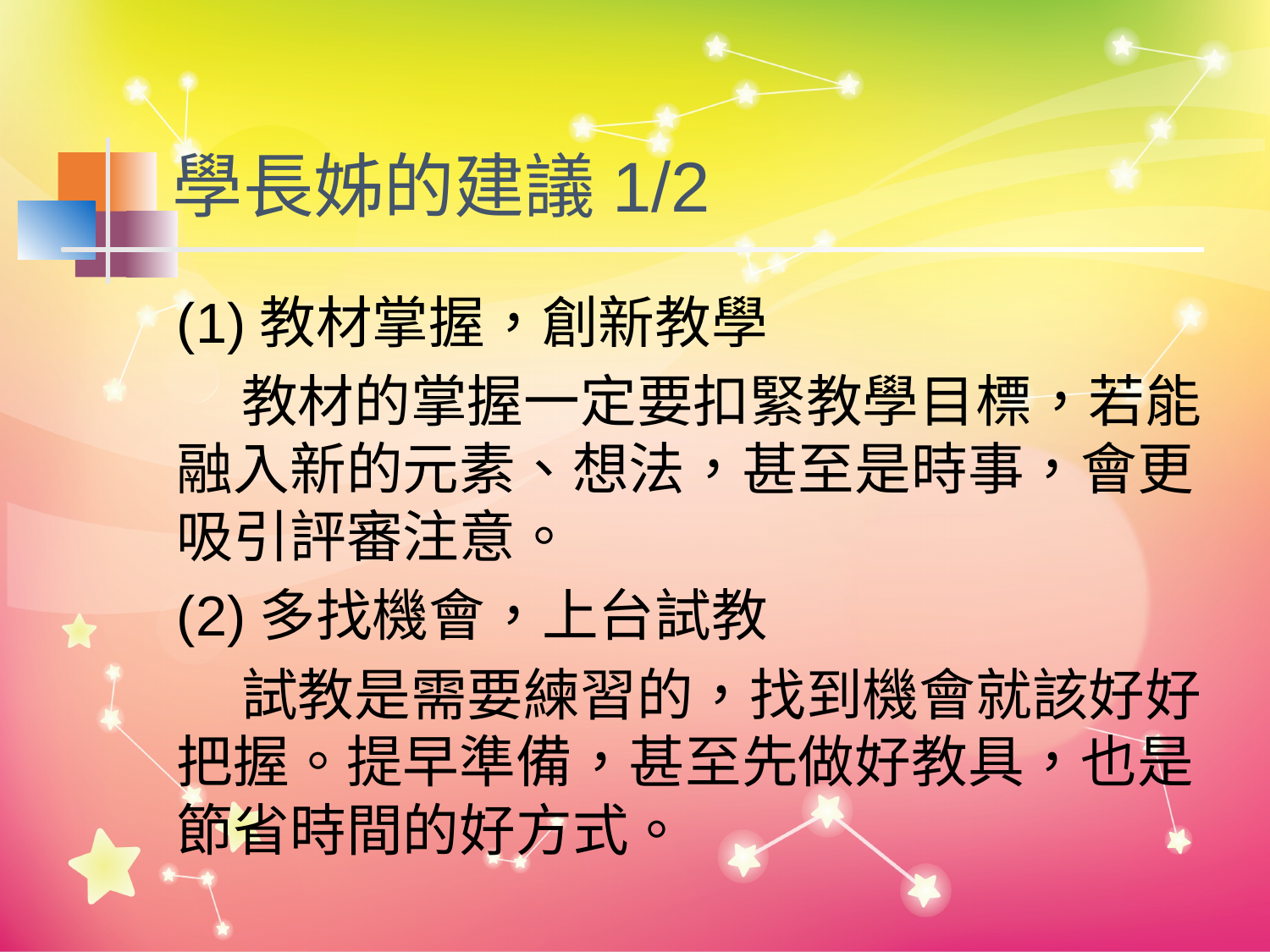

# 學長姊的建議1/2
(1)教材掌握，創新教學
    教材的掌握一定要扣緊教學目標，若能融入新的元素、想法，甚至是時事，會更吸引評審注意。
(2)多找機會，上台試教
    試教是需要練習的，找到機會就該好好把握。提早準備，甚至先做好教具，也是節省時間的好方式。